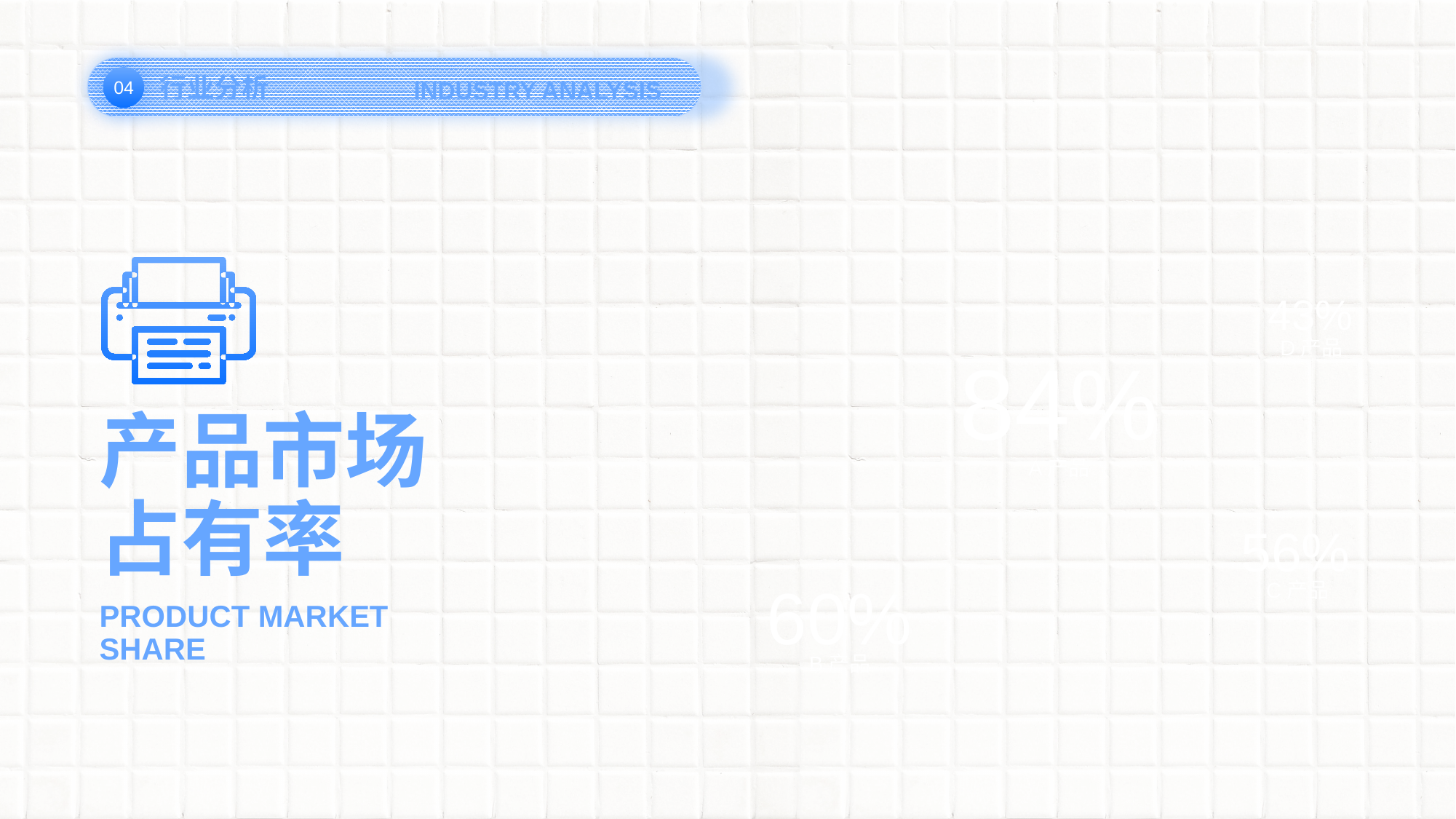

04
行业分析
INDUSTRY ANALYSIS

43%

D产品
84%
产品市场占有率

A产品

56%
C产品
60%

PRODUCT MARKET SHARE

B产品